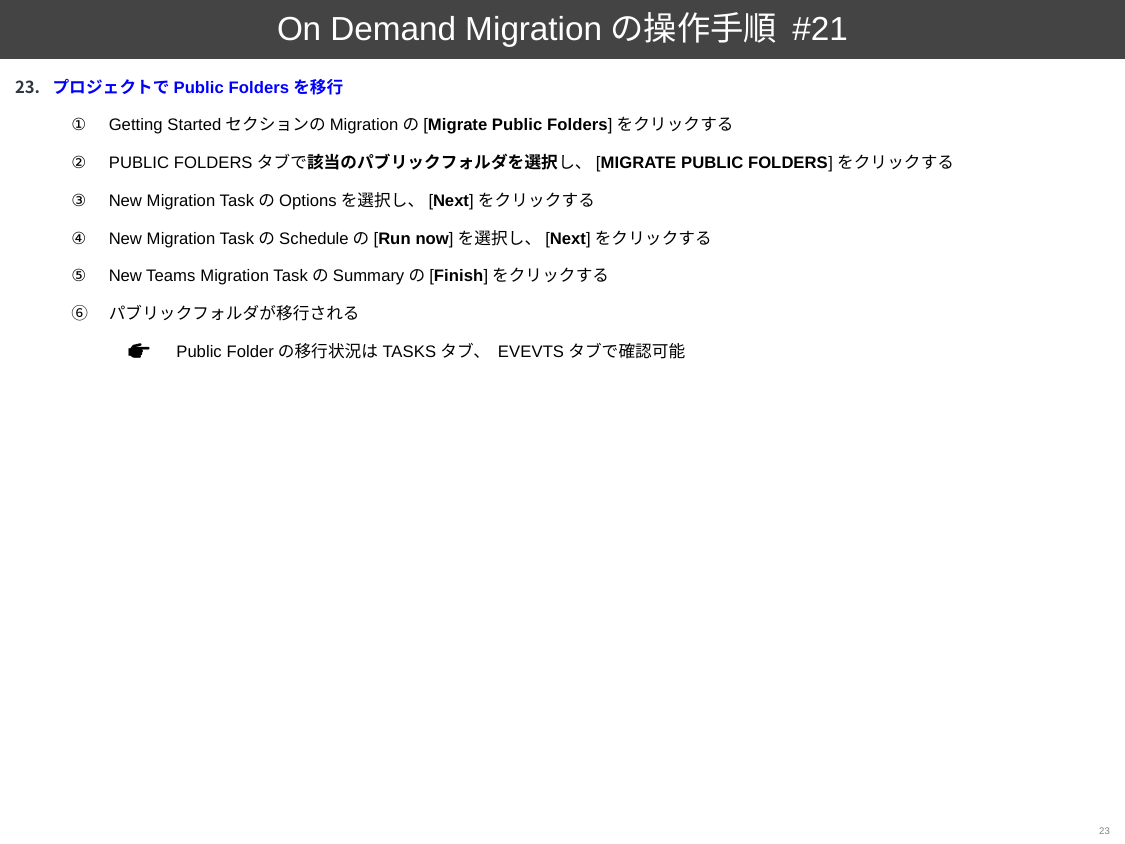

# On Demand Migrationの操作手順 #21
プロジェクトでPublic Foldersを移行
Getting StartedセクションのMigrationの[Migrate Public Folders]をクリックする
PUBLIC FOLDERSタブで該当のパブリックフォルダを選択し、[MIGRATE PUBLIC FOLDERS]をクリックする
New Migration TaskのOptionsを選択し、[Next]をクリックする
New Migration TaskのScheduleの[Run now]を選択し、[Next]をクリックする
New Teams Migration TaskのSummaryの[Finish]をクリックする
パブリックフォルダが移行される
　Public Folderの移行状況はTASKSタブ、 EVEVTSタブで確認可能